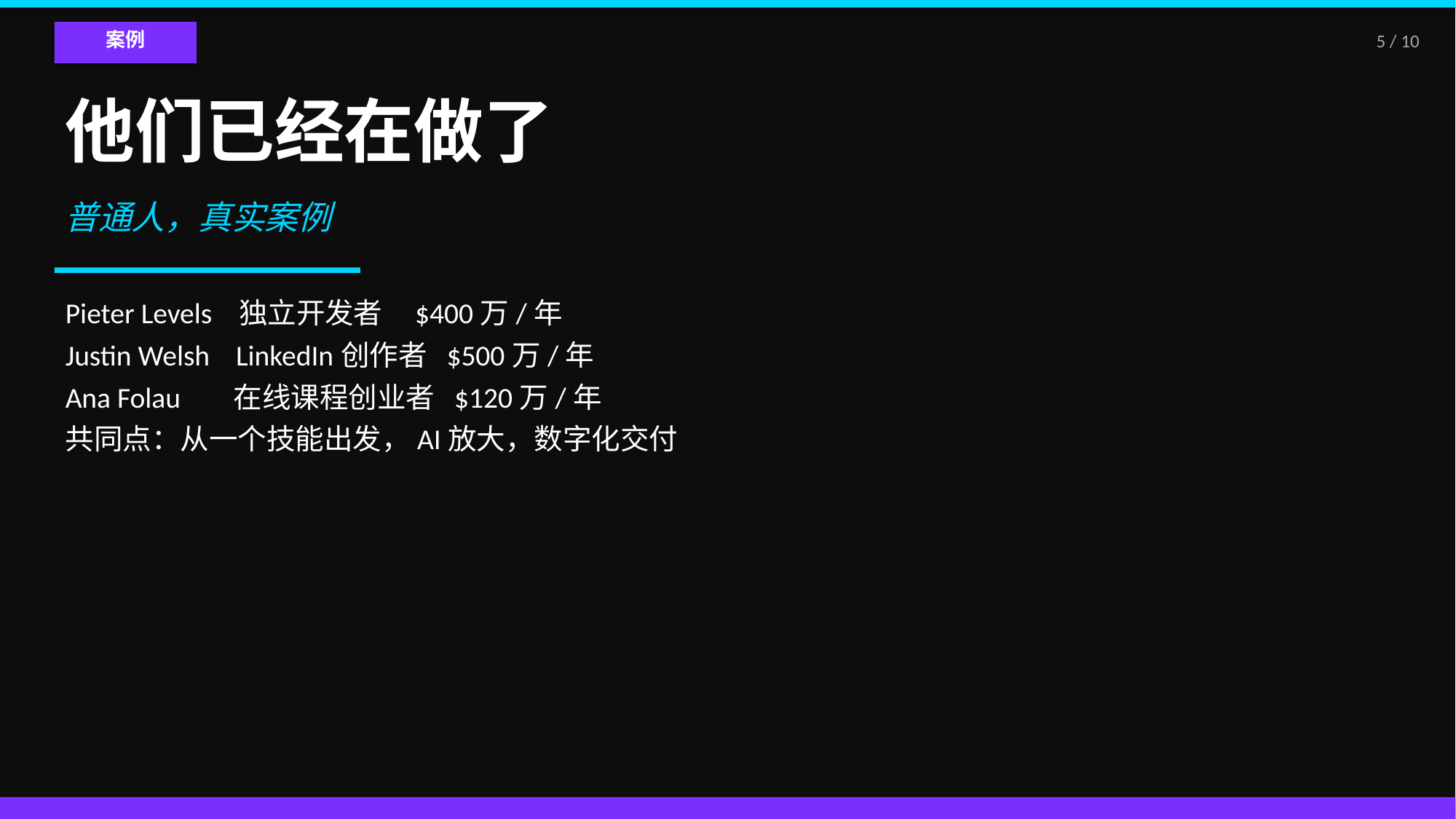

案例
5 / 10
他们已经在做了
普通人，真实案例

Pieter Levels   独立开发者    $400万/年
Justin Welsh    LinkedIn创作者  $500万/年
Ana Folau       在线课程创业者  $120万/年
共同点：从一个技能出发，AI放大，数字化交付